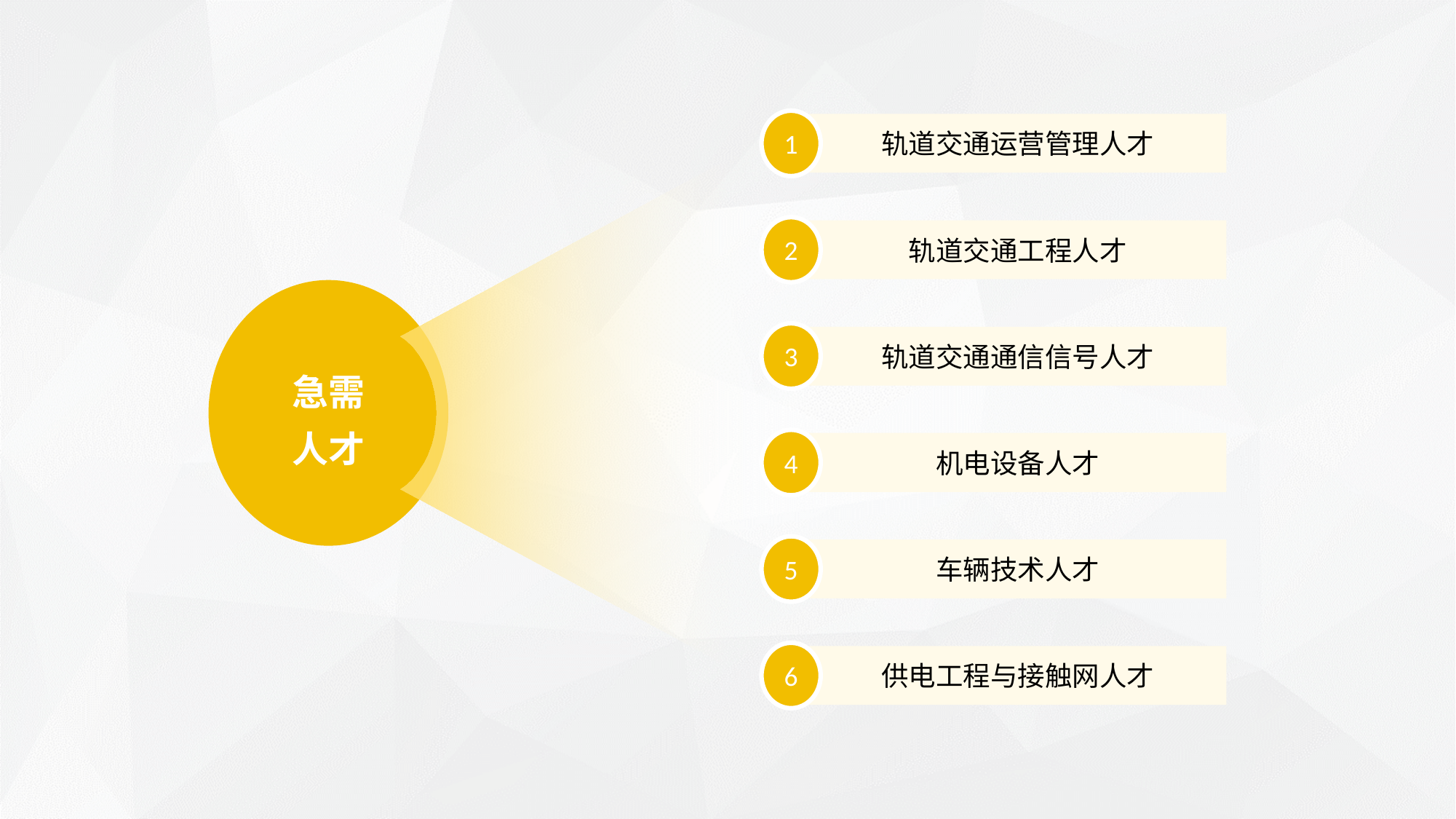

1
轨道交通运营管理人才
2
轨道交通工程人才
3
轨道交通通信信号人才
4
机电设备人才
5
车辆技术人才
6
供电工程与接触网人才

急需
人才